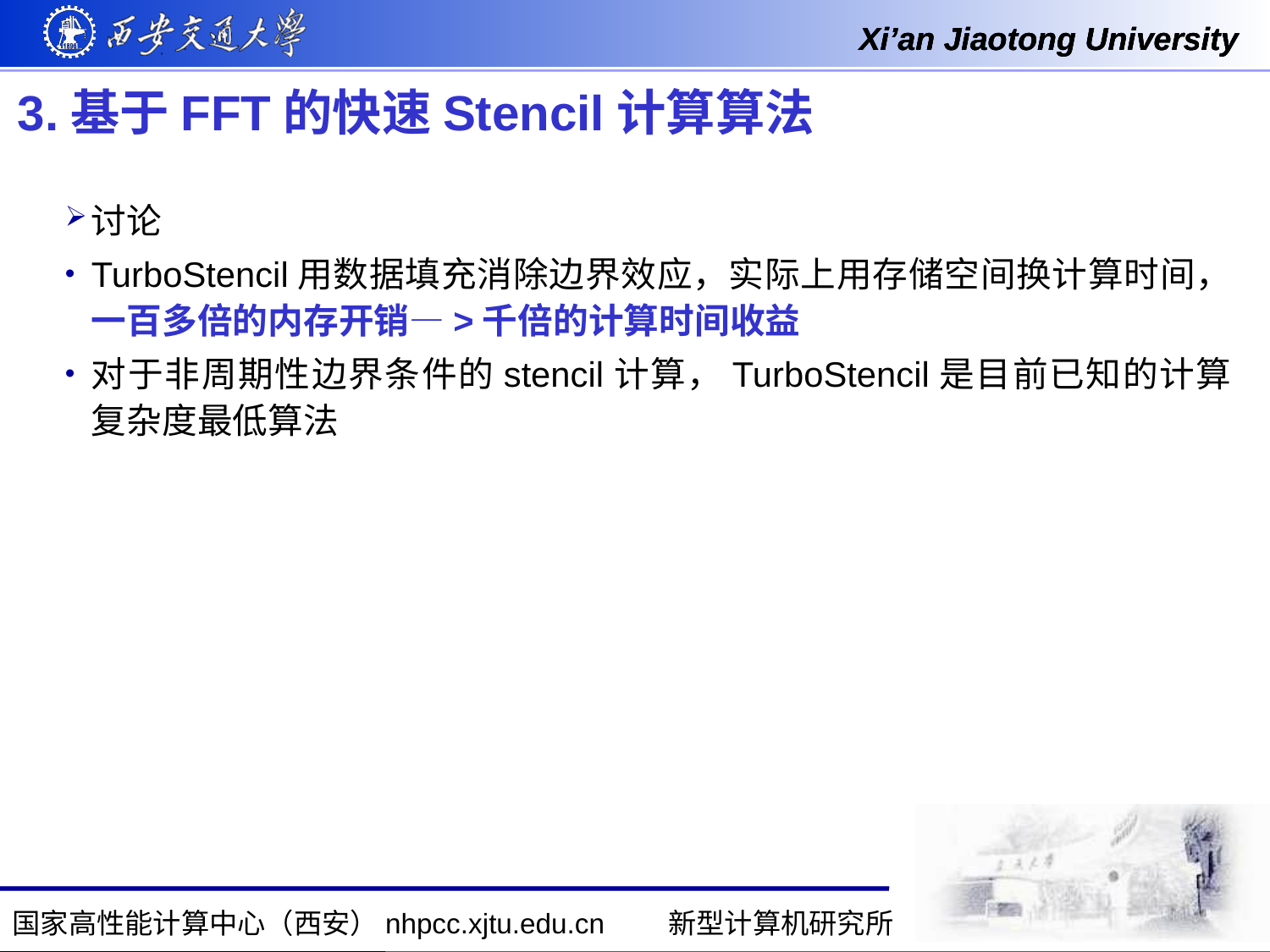

# 3.基于FFT的快速Stencil计算算法
讨论
TurboStencil用数据填充消除边界效应，实际上用存储空间换计算时间，一百多倍的内存开销—>千倍的计算时间收益
对于非周期性边界条件的stencil计算，TurboStencil是目前已知的计算复杂度最低算法